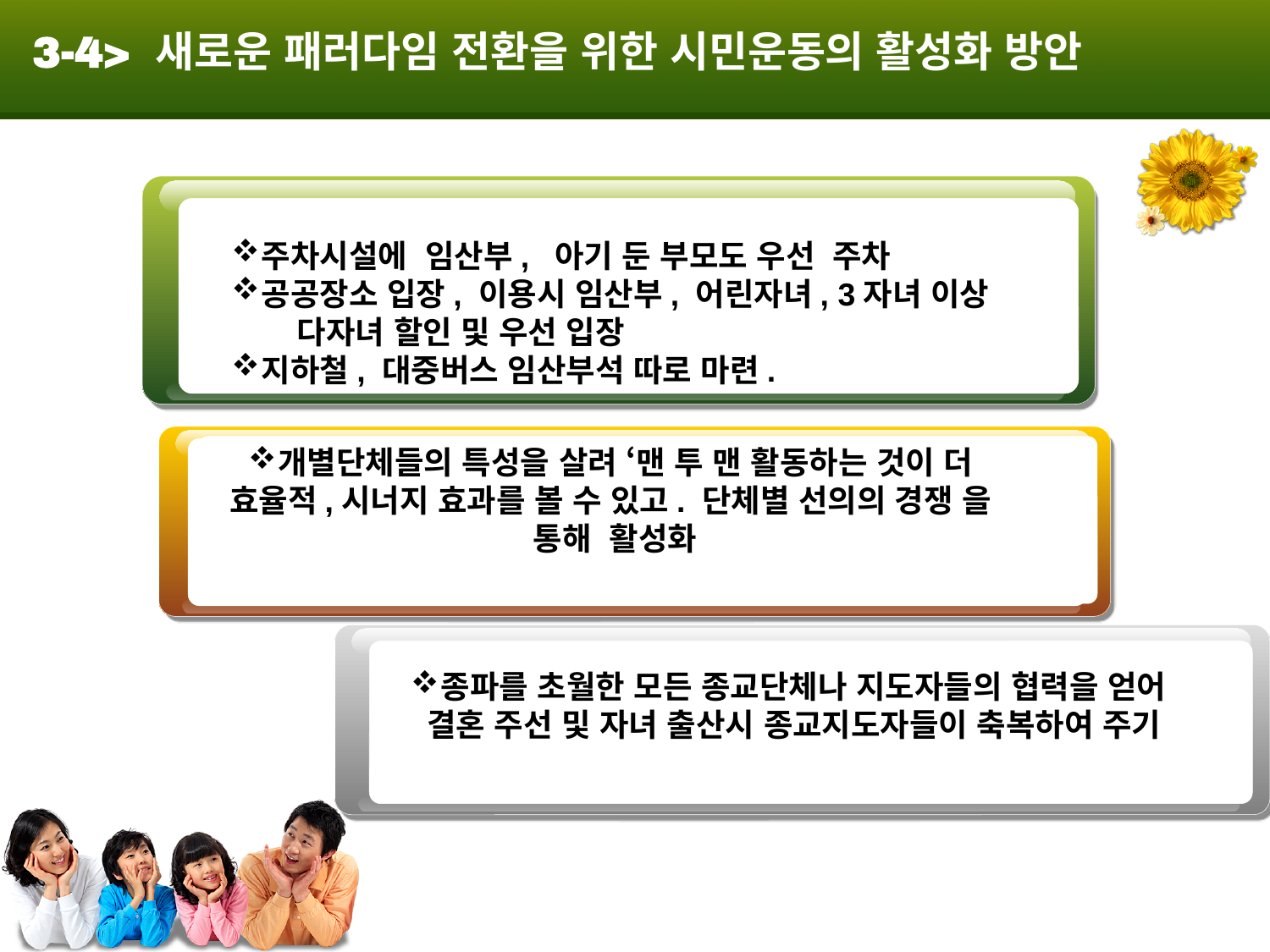

# 3-4> 새로운 패러다임 전환을 위한 시민운동의 활성화 방안

주차시설에  임산부,  아기 둔 부모도 우선  주차
공공장소 입장, 이용시 임산부, 어린자녀, 3자녀 이상       다자녀 할인 및 우선 입장
지하철, 대중버스 임산부석 따로 마련.

개별단체들의 특성을 살려 ‘맨 투 맨 활동하는 것이 더
효율적,시너지 효과를 볼 수 있고. 단체별 선의의 경쟁 을
통해  활성화

종파를 초월한 모든 종교단체나 지도자들의 협력을 얻어
 결혼 주선 및 자녀 출산시 종교지도자들이 축복하여 주기